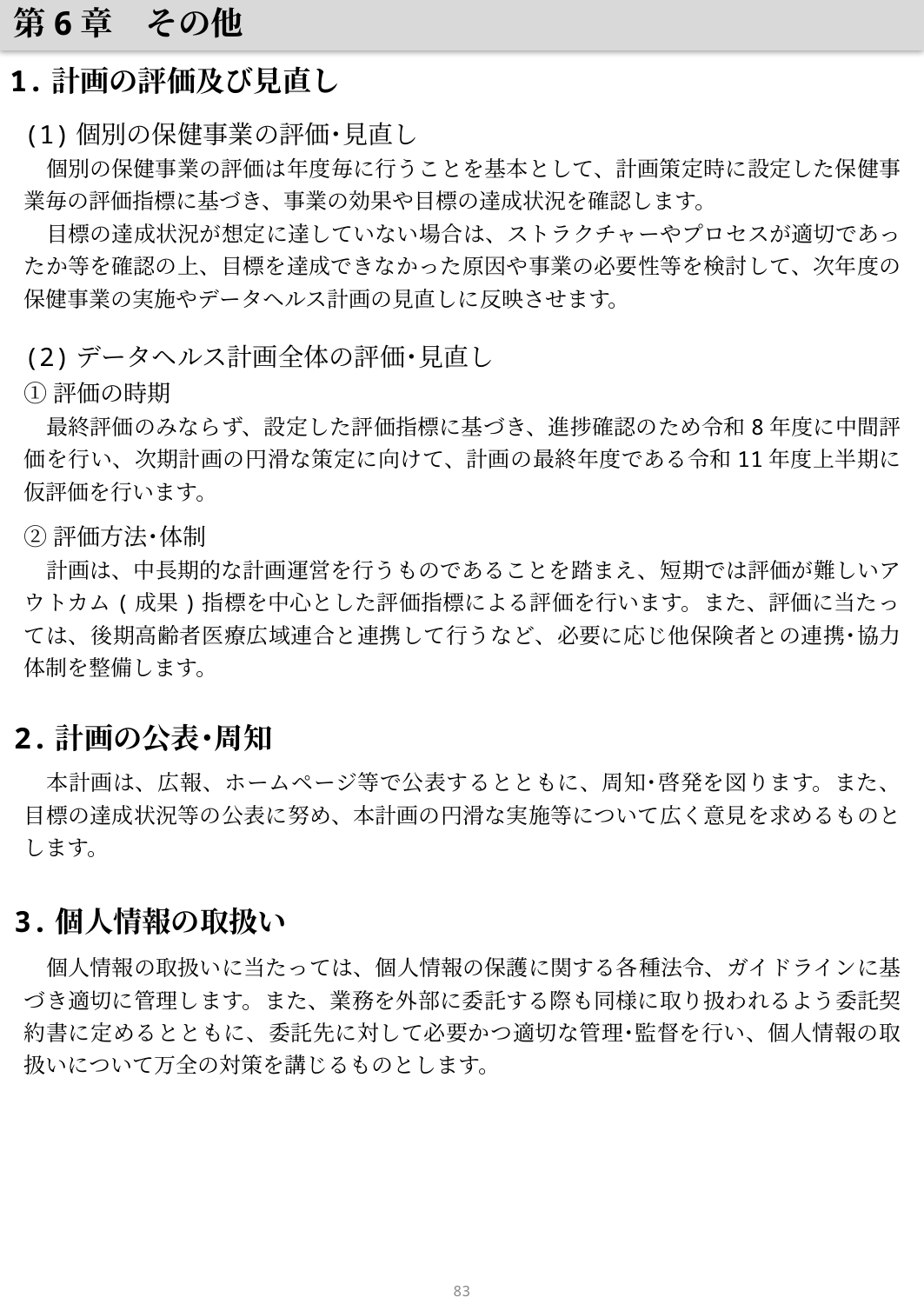

第6章　その他
1.計画の評価及び見直し
(1)個別の保健事業の評価･見直し
　個別の保健事業の評価は年度毎に行うことを基本として、計画策定時に設定した保健事業毎の評価指標に基づき、事業の効果や目標の達成状況を確認します。
　目標の達成状況が想定に達していない場合は、ストラクチャーやプロセスが適切であったか等を確認の上、目標を達成できなかった原因や事業の必要性等を検討して、次年度の保健事業の実施やデータヘルス計画の見直しに反映させます。
(2)データヘルス計画全体の評価･見直し
①評価の時期
　最終評価のみならず、設定した評価指標に基づき、進捗確認のため令和8年度に中間評価を行い、次期計画の円滑な策定に向けて、計画の最終年度である令和11年度上半期に仮評価を行います。
②評価方法･体制
　計画は、中長期的な計画運営を行うものであることを踏まえ、短期では評価が難しいアウトカム(成果)指標を中心とした評価指標による評価を行います。また、評価に当たっては、後期高齢者医療広域連合と連携して行うなど、必要に応じ他保険者との連携･協力体制を整備します。
2.計画の公表･周知
　本計画は、広報、ホームページ等で公表するとともに、周知･啓発を図ります。また、目標の達成状況等の公表に努め、本計画の円滑な実施等について広く意見を求めるものとします。
3.個人情報の取扱い
　個人情報の取扱いに当たっては、個人情報の保護に関する各種法令、ガイドラインに基づき適切に管理します。また、業務を外部に委託する際も同様に取り扱われるよう委託契約書に定めるとともに、委託先に対して必要かつ適切な管理･監督を行い、個人情報の取扱いについて万全の対策を講じるものとします。
83